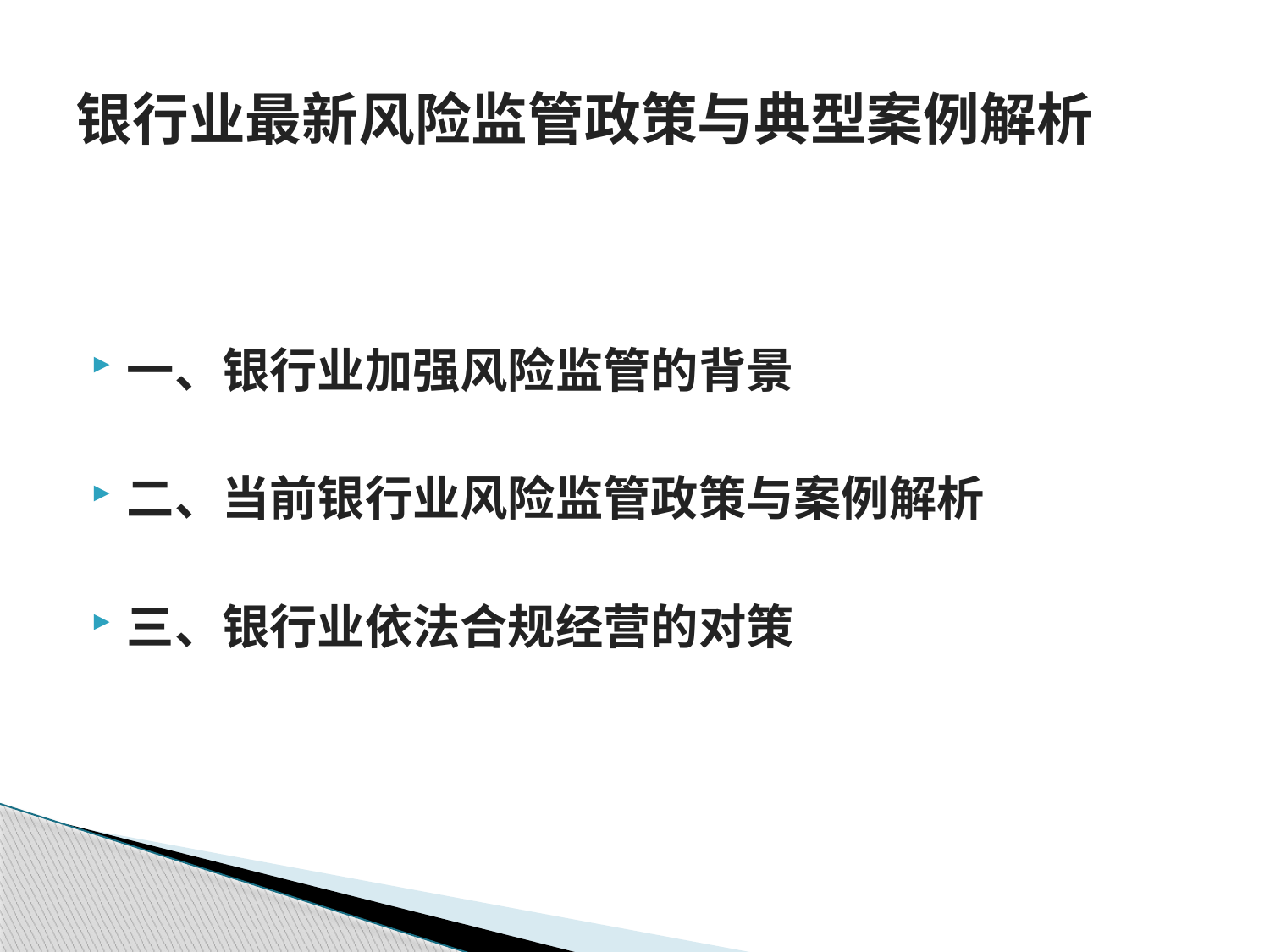

# 银行业最新风险监管政策与典型案例解析

一、银行业加强风险监管的背景

二、当前银行业风险监管政策与案例解析

三、银行业依法合规经营的对策